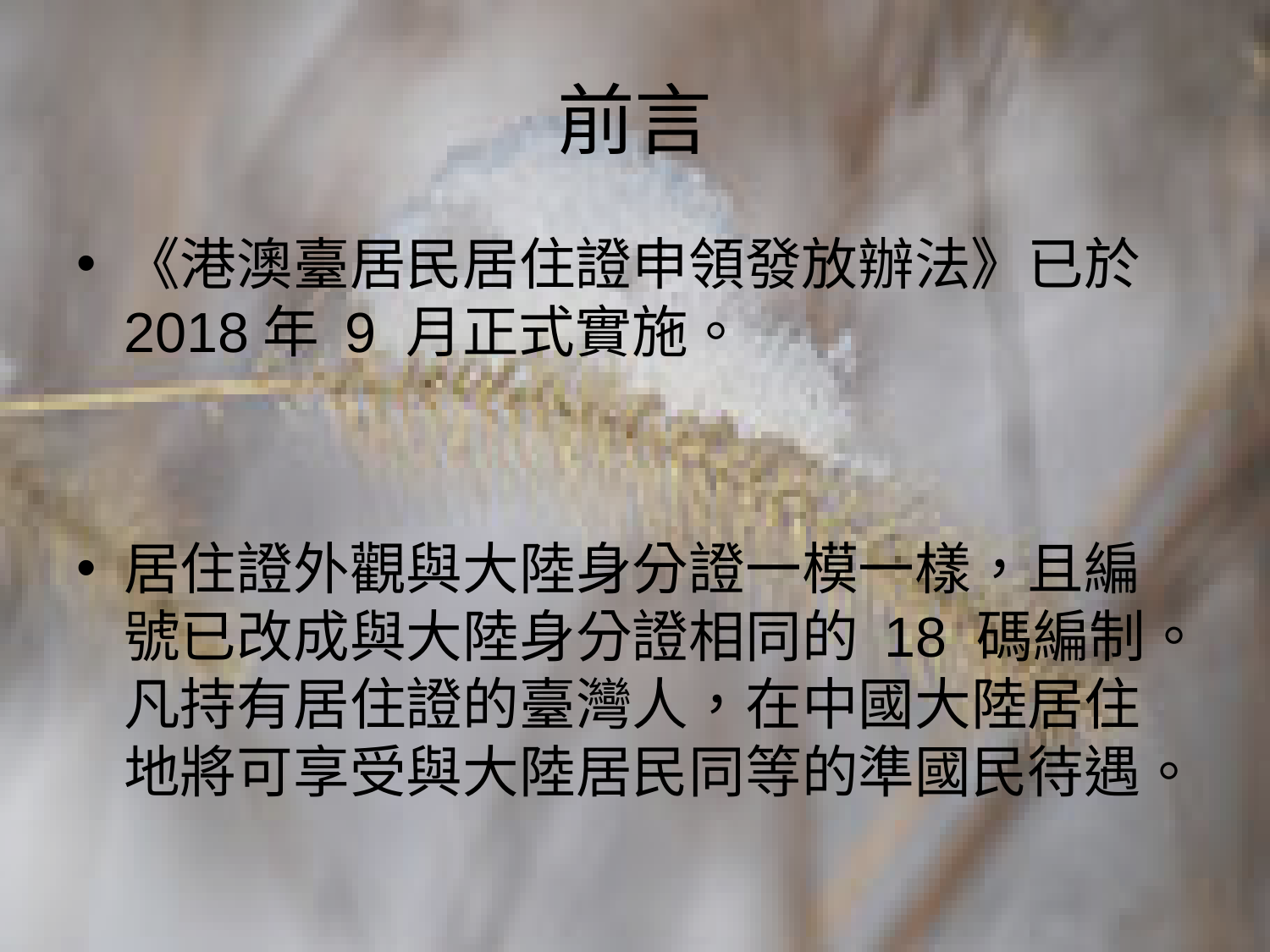

# 前言
《港澳臺居民居住證申領發放辦法》已於2018年 9 月正式實施。

居住證外觀與大陸身分證一模一樣，且編號已改成與大陸身分證相同的 18 碼編制。凡持有居住證的臺灣人，在中國大陸居住地將可享受與大陸居民同等的準國民待遇。